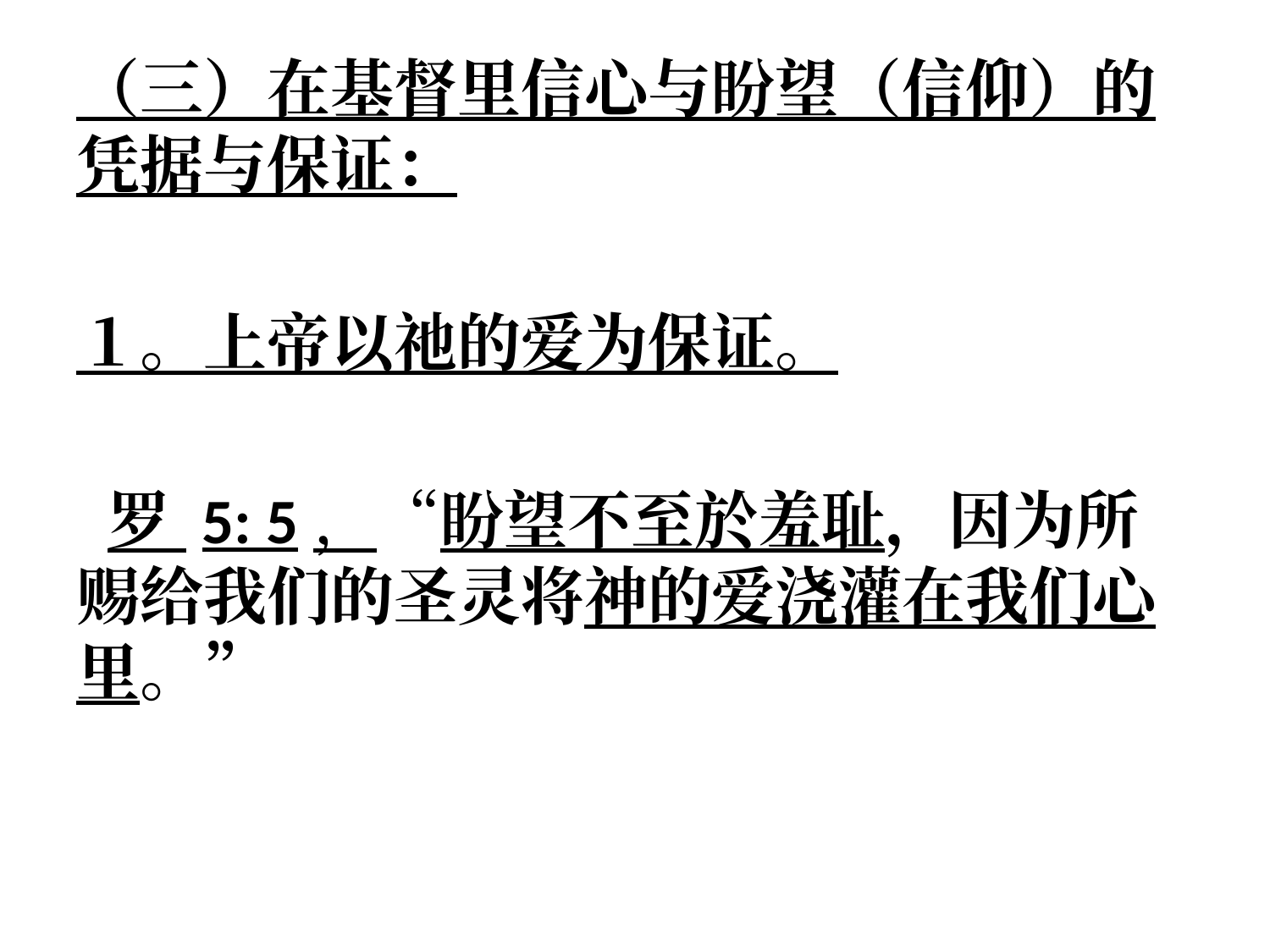

（三）在基督里信心与盼望（信仰）的凭据与保证：

１。上帝以祂的爱为保证。

 罗 5: 5，“盼望不至於羞耻，因为所赐给我们的圣灵将神的爱浇灌在我们心里。”